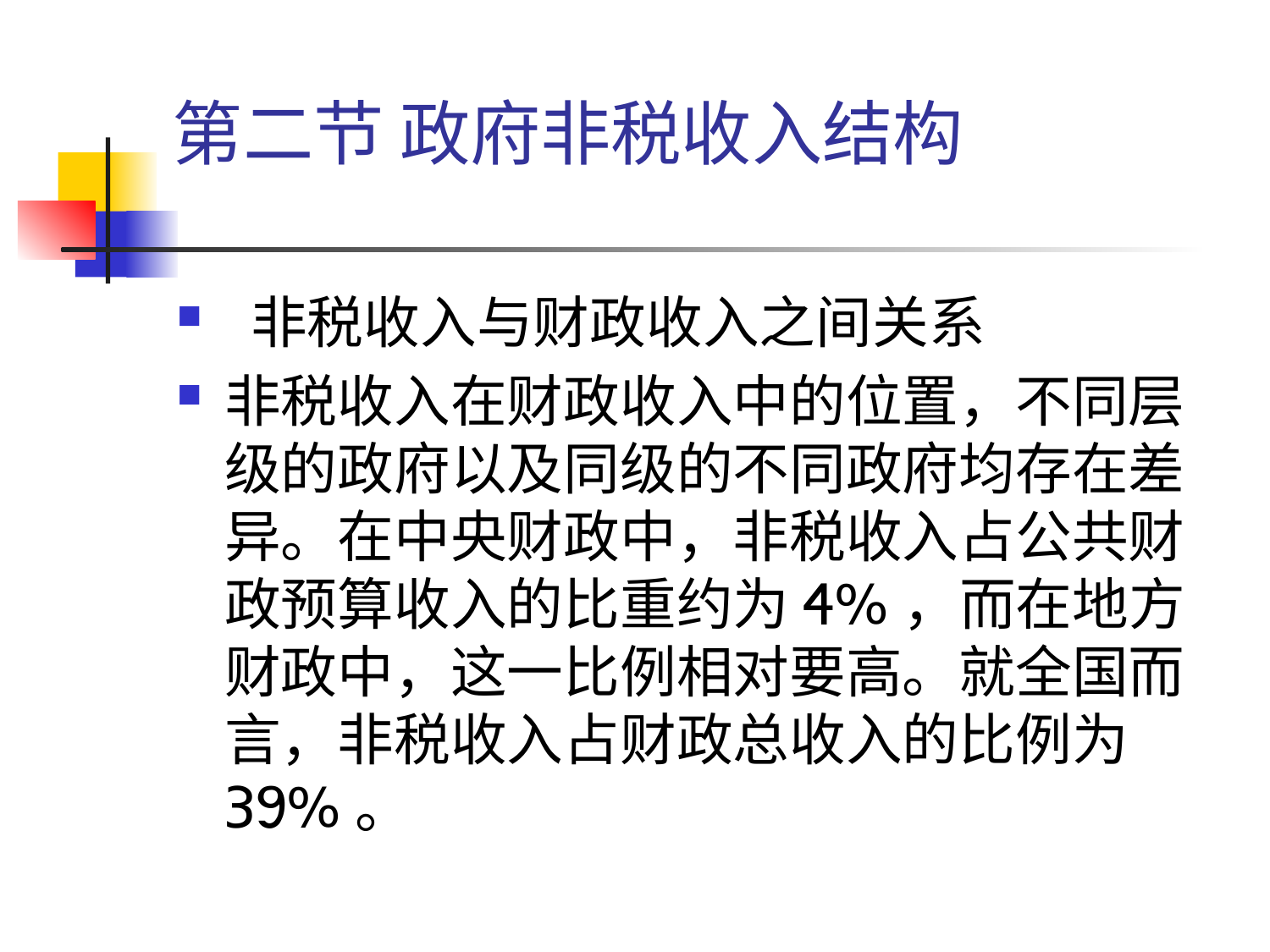

第二节 政府非税收入结构
 非税收入与财政收入之间关系
非税收入在财政收入中的位置，不同层级的政府以及同级的不同政府均存在差异。在中央财政中，非税收入占公共财政预算收入的比重约为4%，而在地方财政中，这一比例相对要高。就全国而言，非税收入占财政总收入的比例为39%。